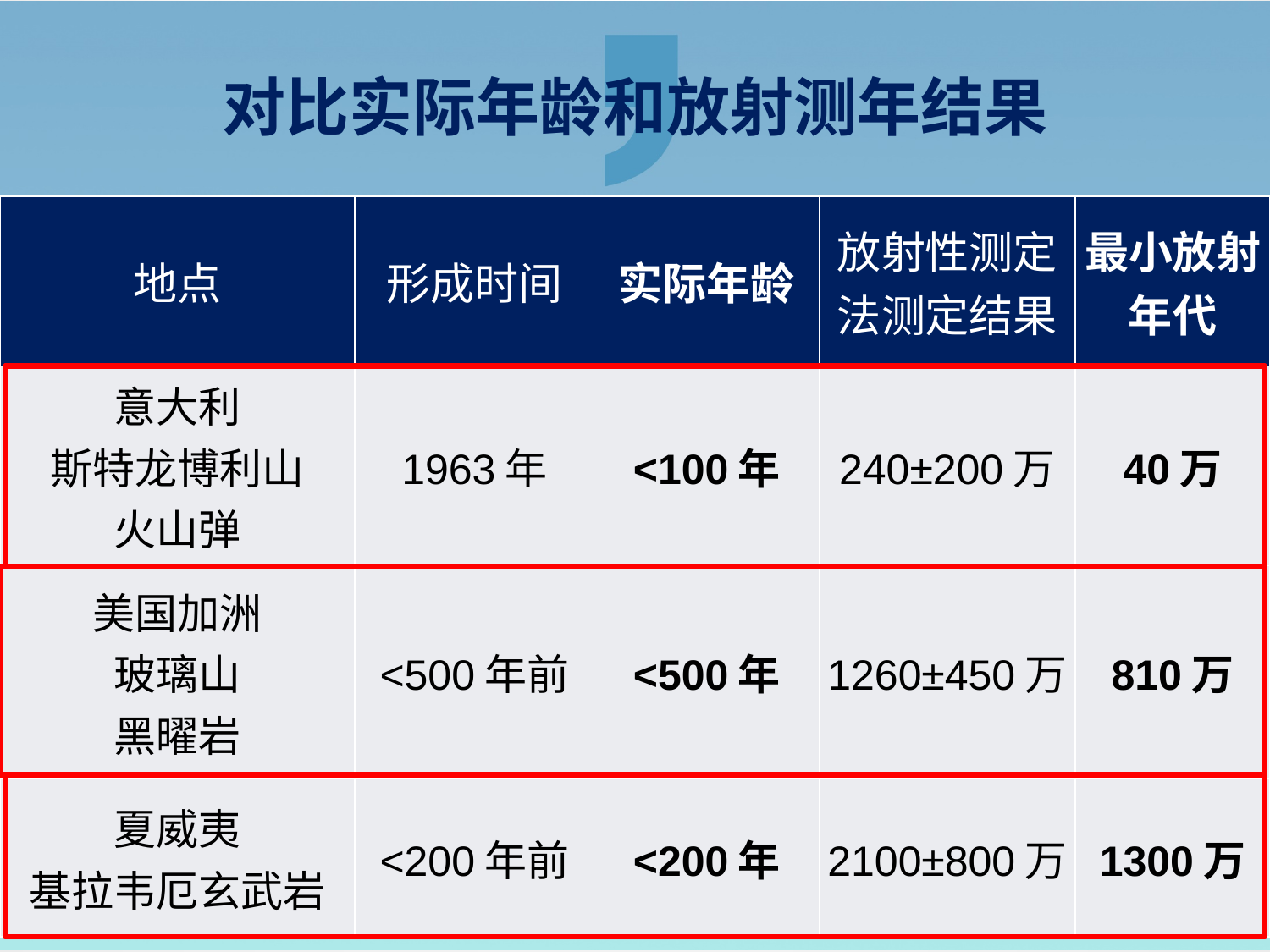

对比实际年龄和放射测年结果
| 地点 | 形成时间 | 实际年龄 | 放射性测定法测定结果 | 最小放射年代 |
| --- | --- | --- | --- | --- |
| 意大利 斯特龙博利山 火山弹 | 1963年 | <100年 | 240±200万 | 40万 |
| 美国加洲 玻璃山 黑曜岩 | <500年前 | <500年 | 1260±450万 | 810万 |
| 夏威夷 基拉韦厄玄武岩 | <200年前 | <200年 | 2100±800万 | 1300万 |